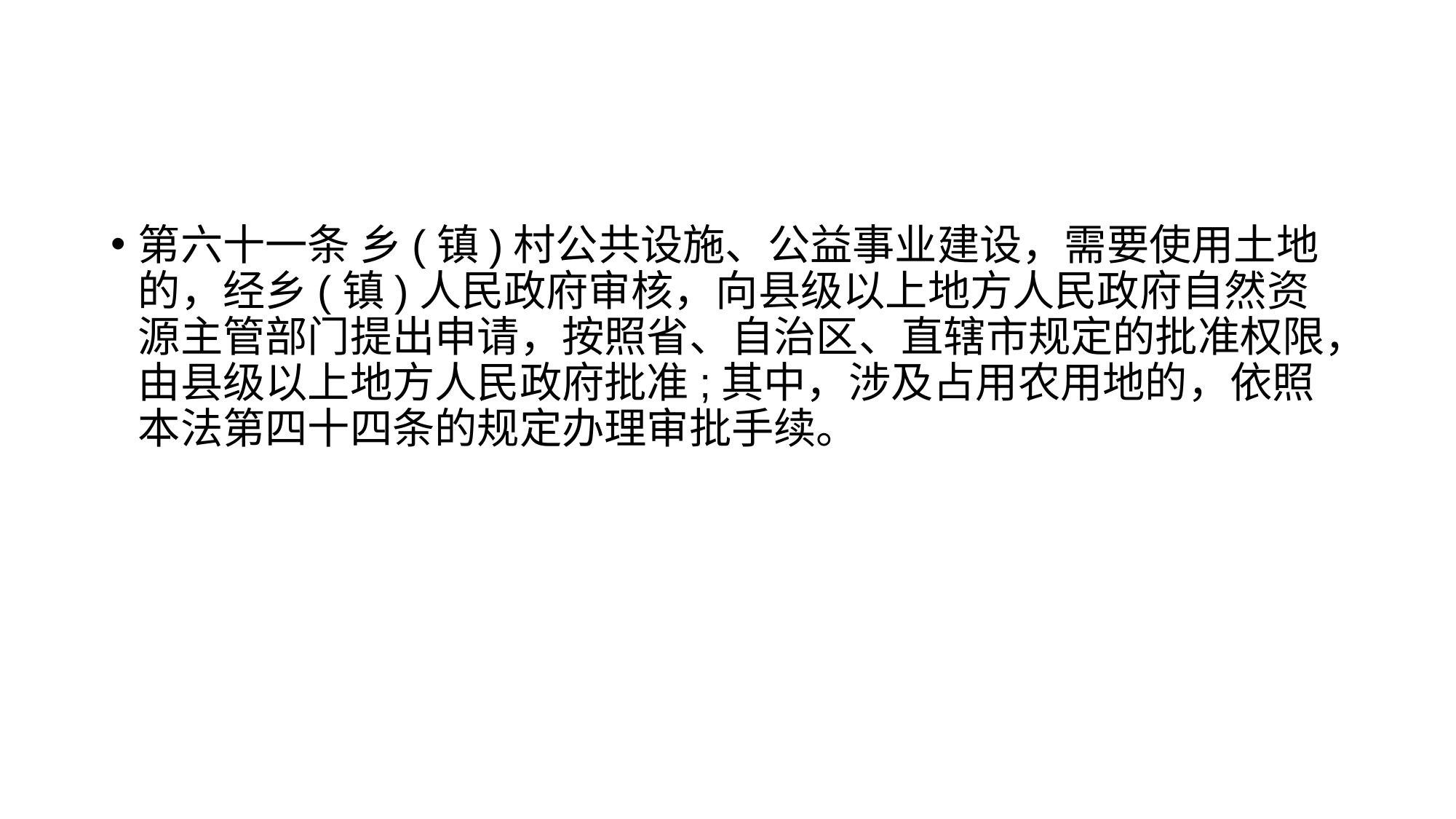

#
第六十一条 乡(镇)村公共设施、公益事业建设，需要使用土地的，经乡(镇)人民政府审核，向县级以上地方人民政府自然资源主管部门提出申请，按照省、自治区、直辖市规定的批准权限，由县级以上地方人民政府批准;其中，涉及占用农用地的，依照本法第四十四条的规定办理审批手续。